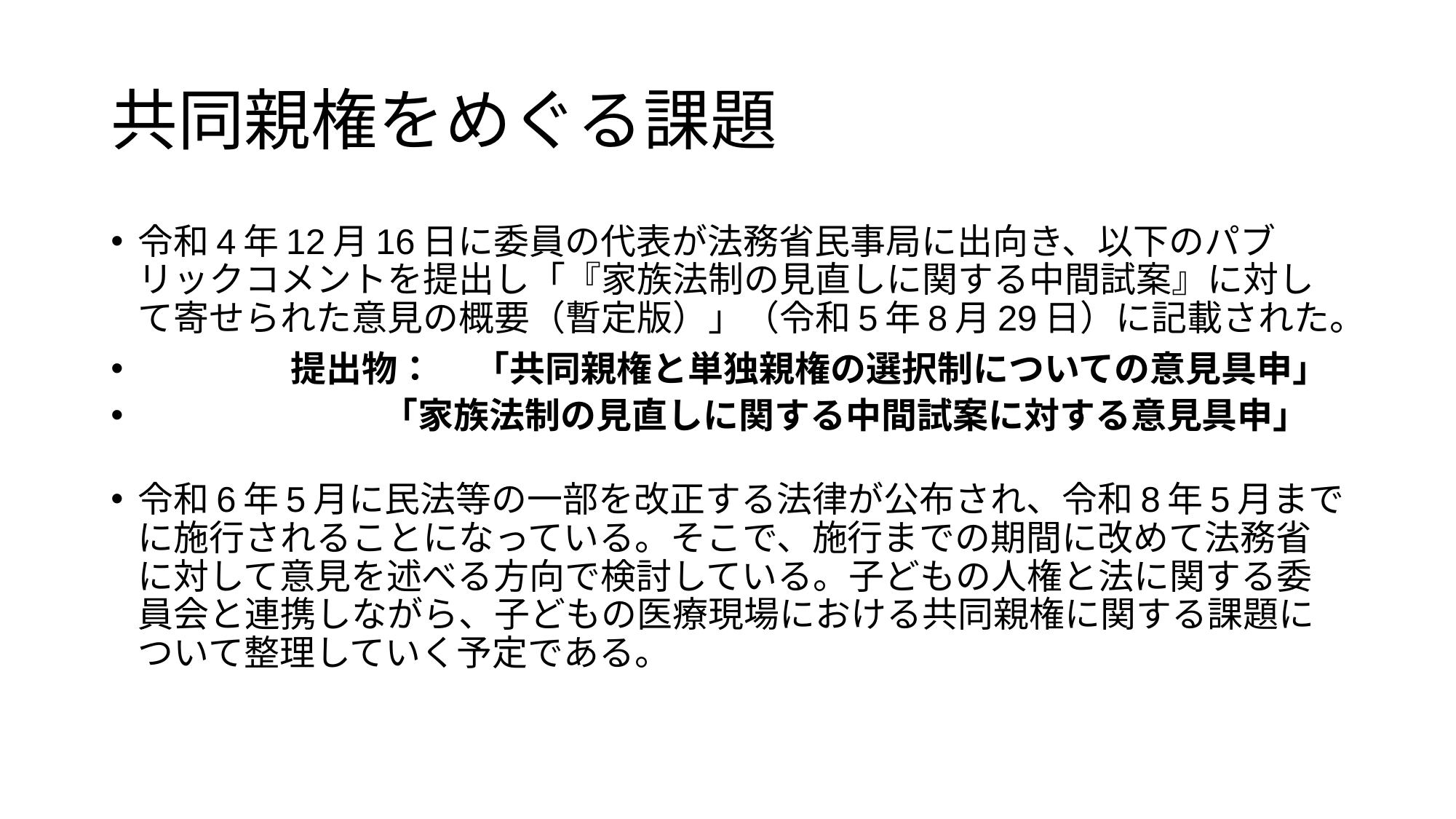

# 共同親権をめぐる課題
令和4年12月16日に委員の代表が法務省民事局に出向き、以下のパブリックコメントを提出し「『家族法制の見直しに関する中間試案』に対して寄せられた意見の概要（暫定版）」（令和5年8月29日）に記載された。
提出物：	「共同親権と単独親権の選択制についての意見具申」
	「家族法制の見直しに関する中間試案に対する意見具申」
令和6年5月に民法等の一部を改正する法律が公布され、令和8年5月までに施行されることになっている。そこで、施行までの期間に改めて法務省に対して意見を述べる方向で検討している。子どもの人権と法に関する委員会と連携しながら、子どもの医療現場における共同親権に関する課題について整理していく予定である。